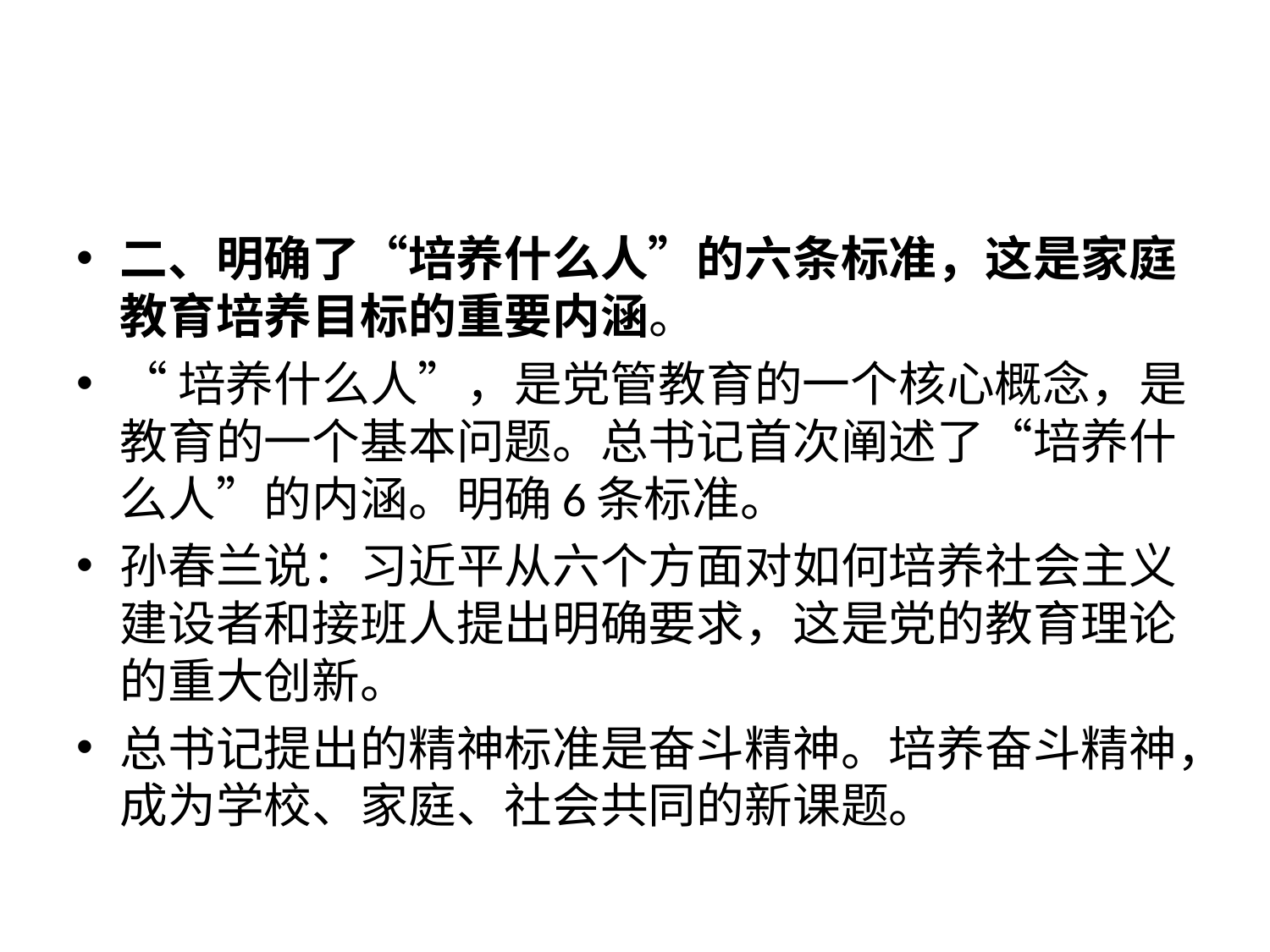

#
二、明确了“培养什么人”的六条标准，这是家庭教育培养目标的重要内涵。
“培养什么人”，是党管教育的一个核心概念，是教育的一个基本问题。总书记首次阐述了“培养什么人”的内涵。明确6条标准。
孙春兰说：习近平从六个方面对如何培养社会主义建设者和接班人提出明确要求，这是党的教育理论的重大创新。
总书记提出的精神标准是奋斗精神。培养奋斗精神，成为学校、家庭、社会共同的新课题。